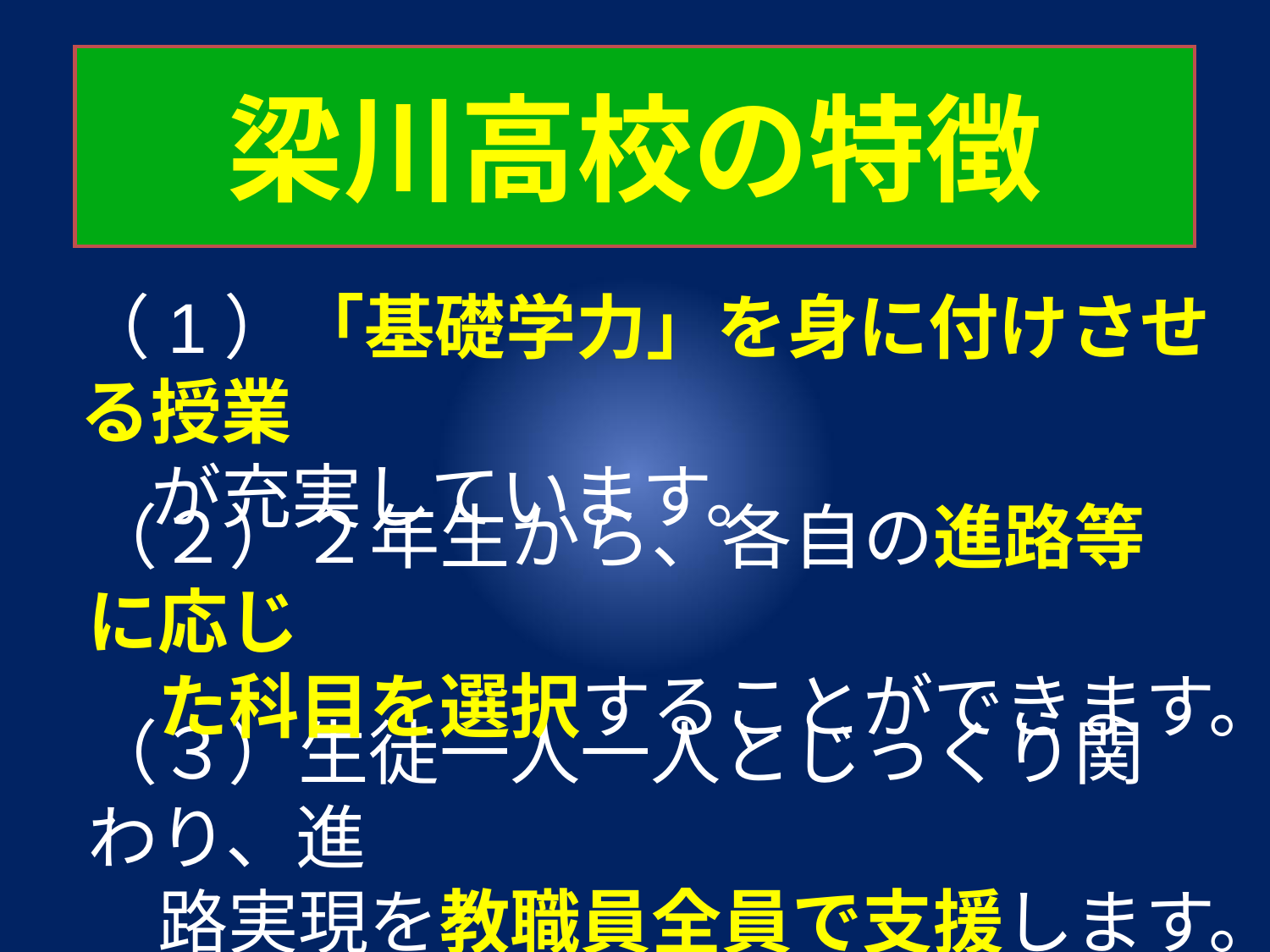

梁川高校の特徴
（1）「基礎学力」を身に付けさせる授業
　が充実しています。
（２）２年生から、各自の進路等に応じ
　た科目を選択することができます。
（３）生徒一人一人とじっくり関わり、進
　路実現を教職員全員で支援します。